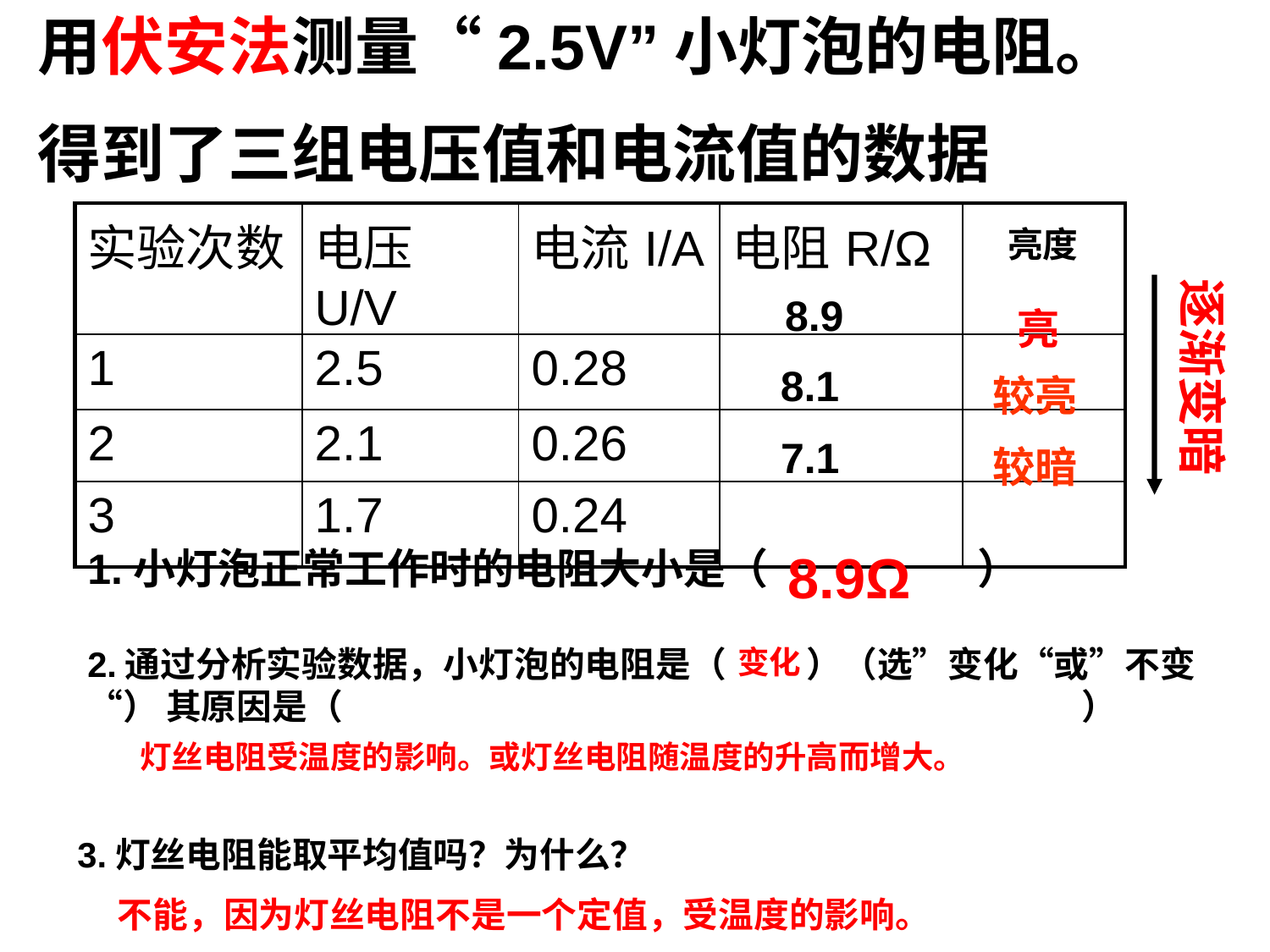

用伏安法测量“2.5V”小灯泡的电阻。
得到了三组电压值和电流值的数据
| 实验次数 | 电压U/V | 电流I/A | 电阻R/Ω |  |
| --- | --- | --- | --- | --- |
| 1 | 2.5 | 0.28 |  |  |
| 2 | 2.1 | 0.26 |  |  |
| 3 | 1.7 | 0.24 |  |  |
亮度
逐渐变暗

8.9

亮
8.1
较亮
7.1
较暗
1.小灯泡正常工作时的电阻大小是（                      ）
8.9Ω
2.通过分析实验数据，小灯泡的电阻是（          ）（选”变化“或”不变“） 其原因是（                                                                                            ）
变化
灯丝电阻受温度的影响。或灯丝电阻随温度的升高而增大。
3.灯丝电阻能取平均值吗？为什么？
不能，因为灯丝电阻不是一个定值，受温度的影响。